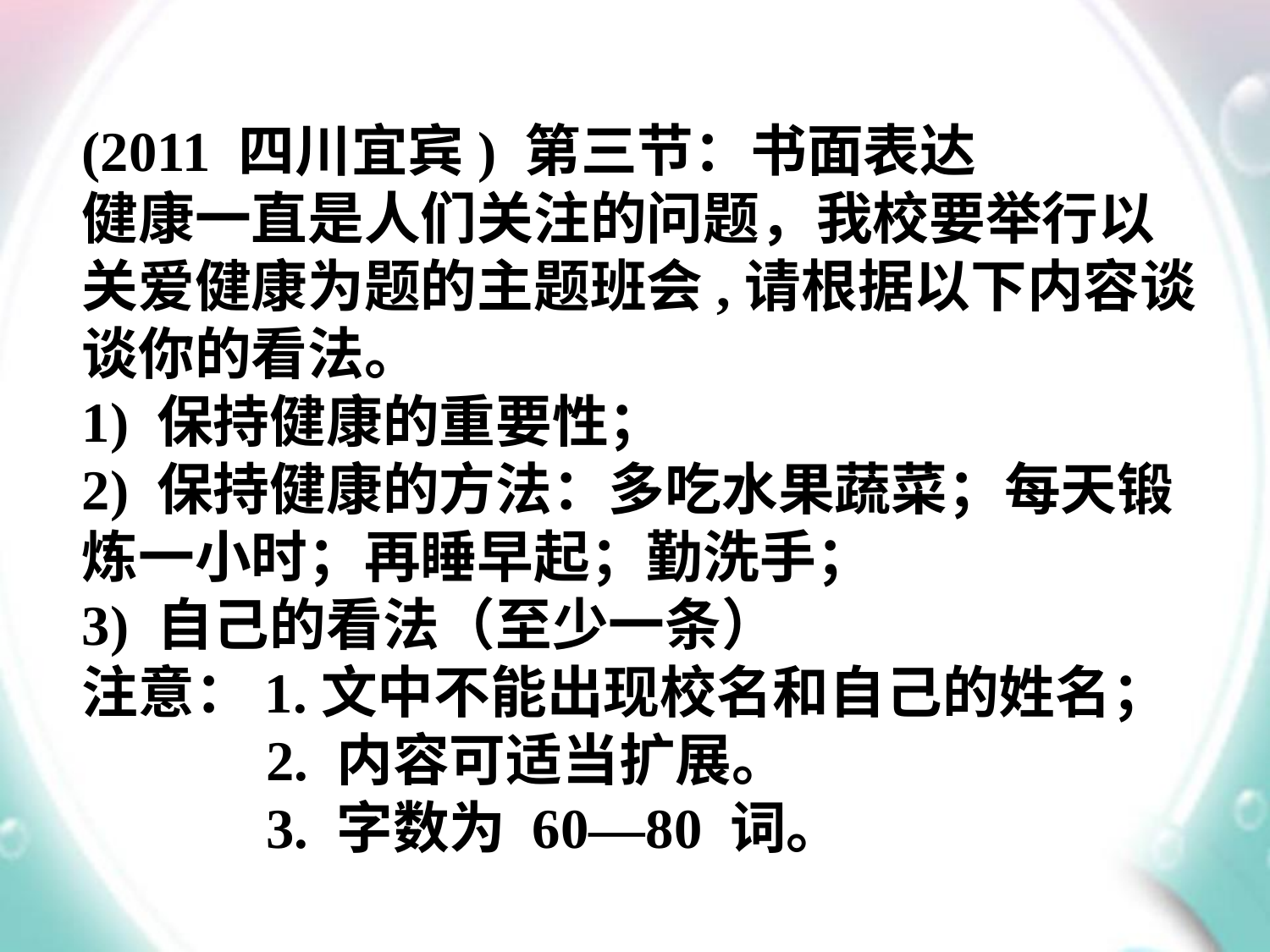

(2011 四川宜宾) 第三节：书面表达
健康一直是人们关注的问题，我校要举行以关爱健康为题的主题班会,请根据以下内容谈 谈你的看法。
1) 保持健康的重要性；
2) 保持健康的方法：多吃水果蔬菜；每天锻炼一小时；再睡早起；勤洗手；
3) 自己的看法（至少一条）
注意：1.文中不能出现校名和自己的姓名；
             2. 内容可适当扩展。
             3. 字数为 60—80 词。